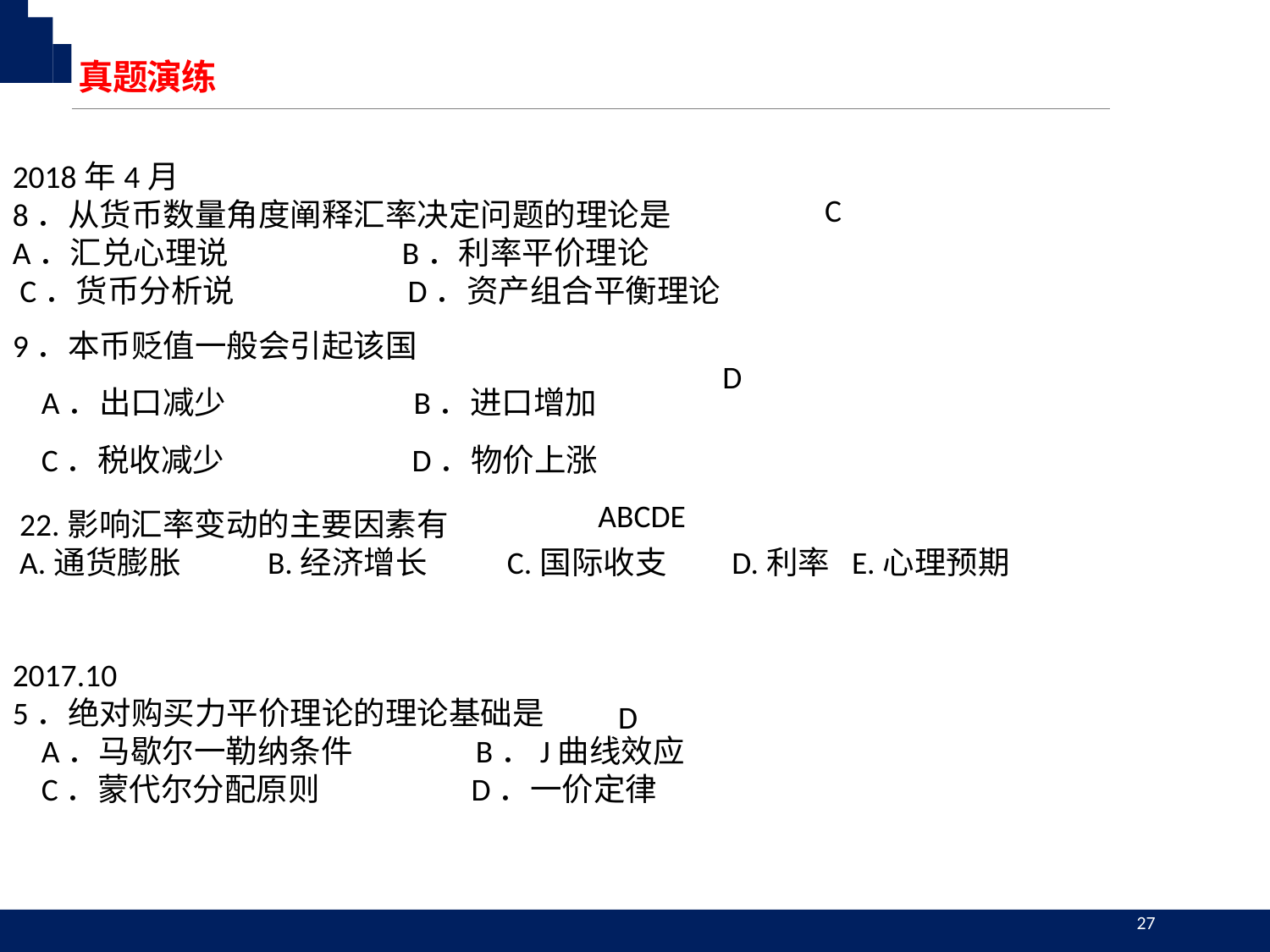

真题演练
2018年4月
8．从货币数量角度阐释汇率决定问题的理论是
A．汇兑心理说                       B．利率平价理论
 C．货币分析说                       D．资产组合平衡理论
C
9．本币贬值一般会引起该国
    A．出口减少                         B．进口增加
    C．税收减少                         D．物价上涨
D
 ABCDE
22.影响汇率变动的主要因素有
A.通货膨胀           B.经济增长          C.国际收支        D.利率  E.心理预期
2017.10
5．绝对购买力平价理论的理论基础是
    A．马歇尔一勒纳条件                B．J曲线效应
    C．蒙代尔分配原则                    D．一价定律
D
27